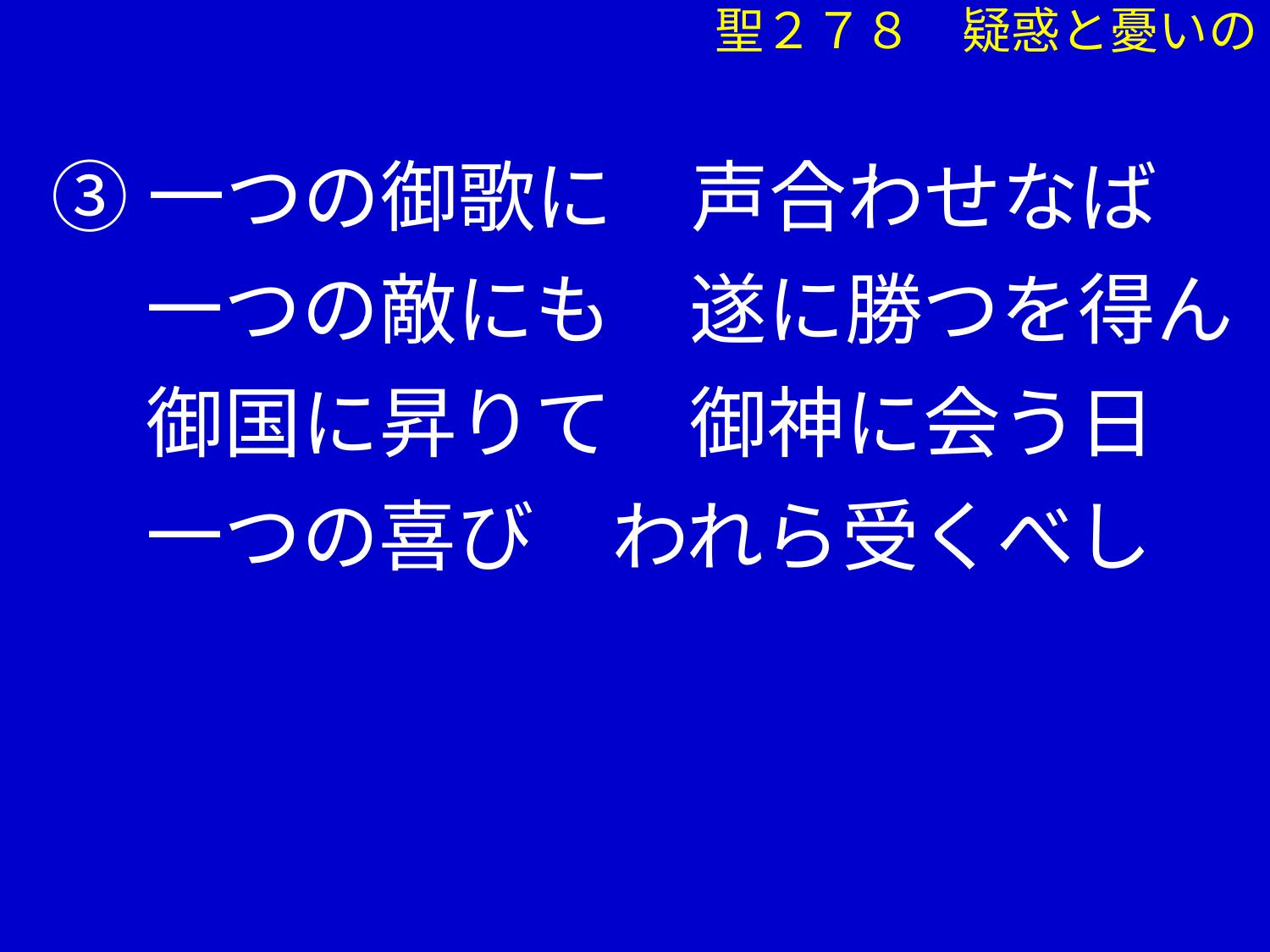

聖２７８　疑惑と憂いの
③一つの御歌に　声合わせなば
　 一つの敵にも　遂に勝つを得ん
　 御国に昇りて　御神に会う日
　 一つの喜び　われら受くべし